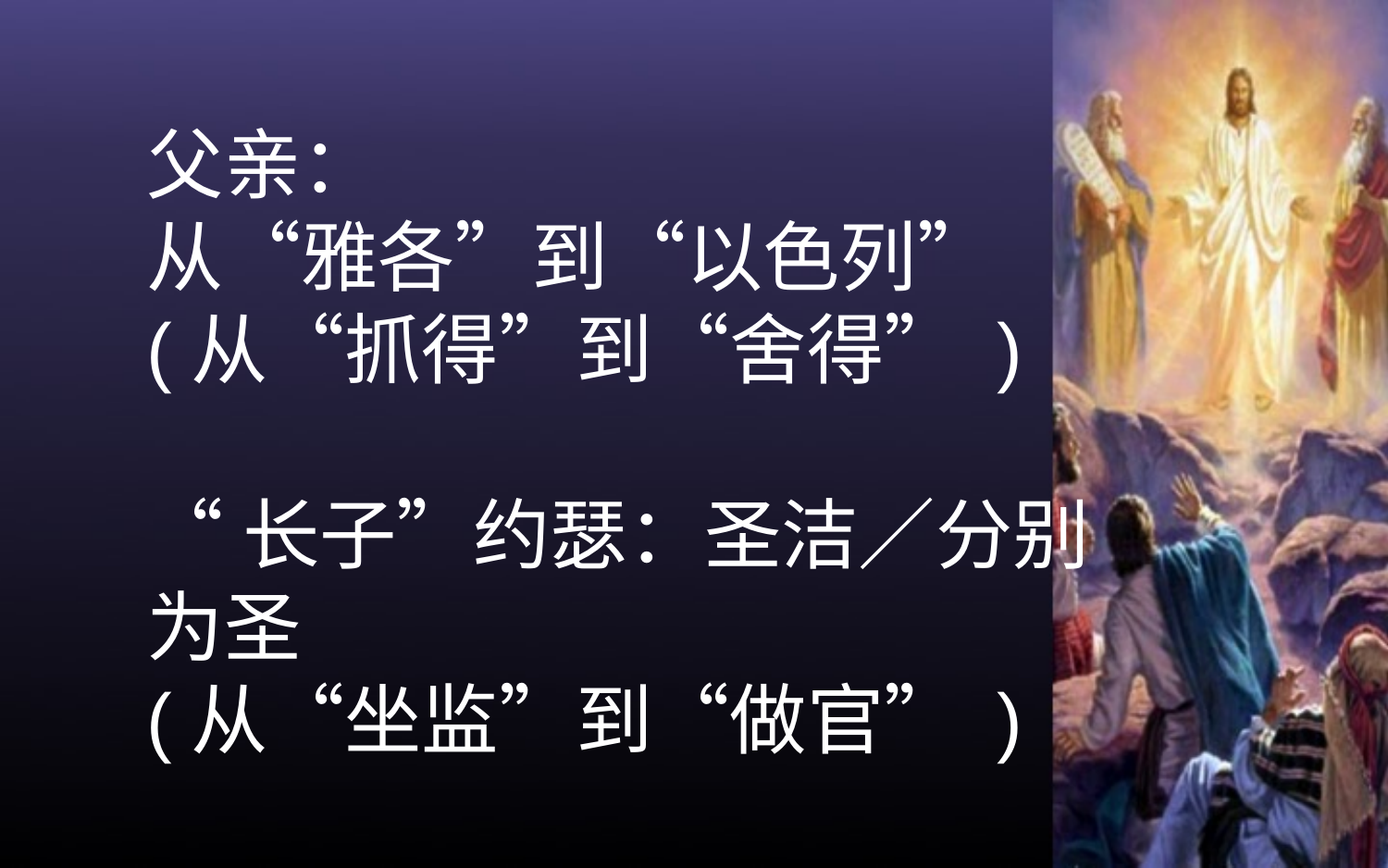

父亲：
从“雅各”到“以色列”
(从“抓得”到“舍得” )

“长子”约瑟：圣洁／分别为圣
(从“坐监”到“做官” )